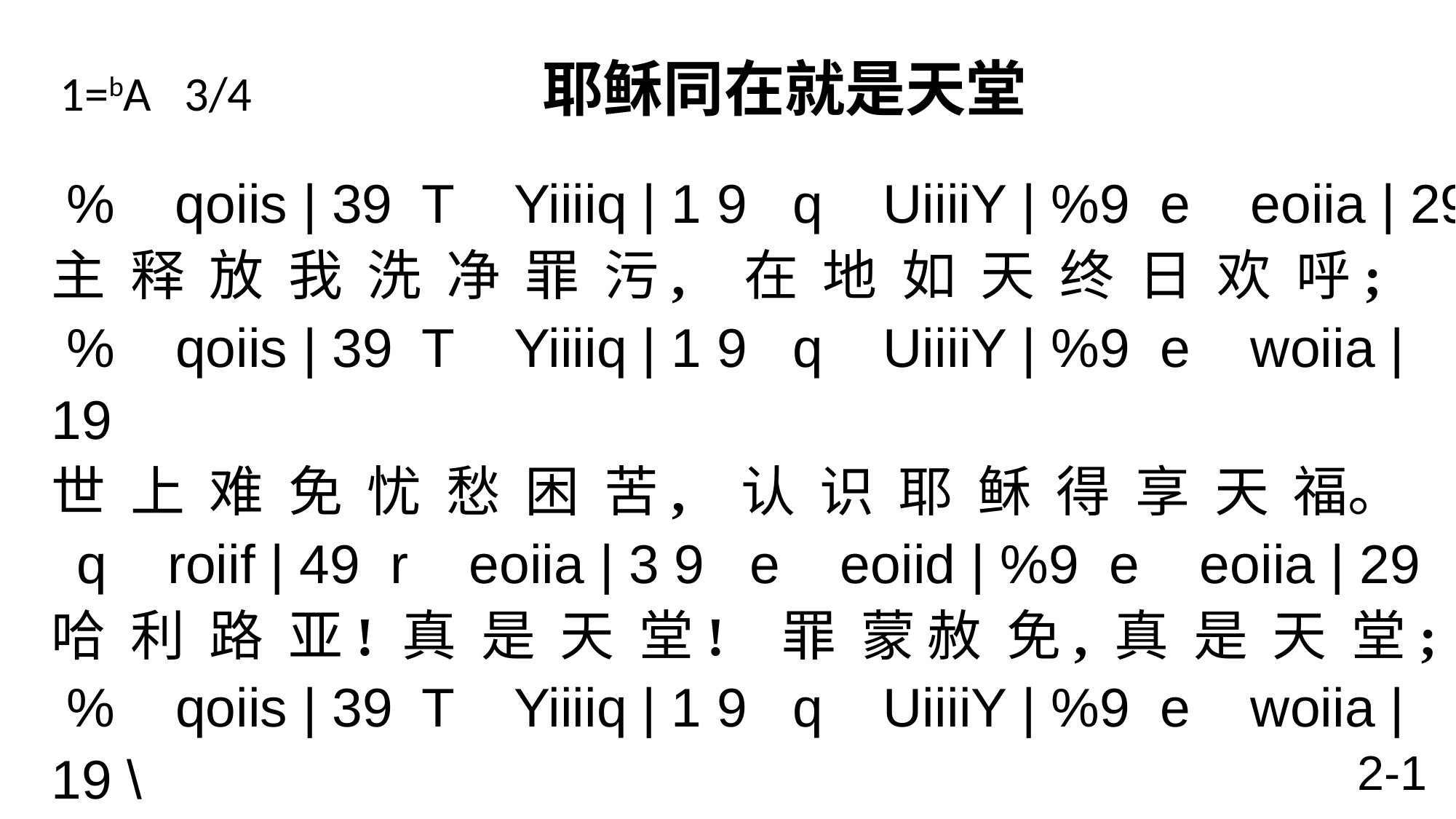

1=bA   3/4                         耶稣同在就是天堂
 %    qoiis | 39  T    Yiiiiq | 1 9   q    UiiiiY | %9  e    eoiia | 29
主  释  放  我  洗  净  罪  污,   在  地  如  天  终  日  欢  呼;
 %    qoiis | 39  T    Yiiiiq | 1 9   q    UiiiiY | %9  e    woiia | 19
世  上  难  免  忧  愁  困  苦,   认  识  耶  稣  得  享  天  福。
 q    roiif | 49  r    eoiia | 3 9   e    eoiid | %9  e    eoiia | 29
哈  利  路  亚! 真  是  天  堂!   罪  蒙 赦  免, 真  是  天  堂;
 %    qoiis | 39  T    Yiiiiq | 1 9   q    UiiiiY | %9  e    woiia | 19 \
无  论  岸  上  无  论  海  洋,   耶  稣  同  在  就  是  天  堂。
2-1